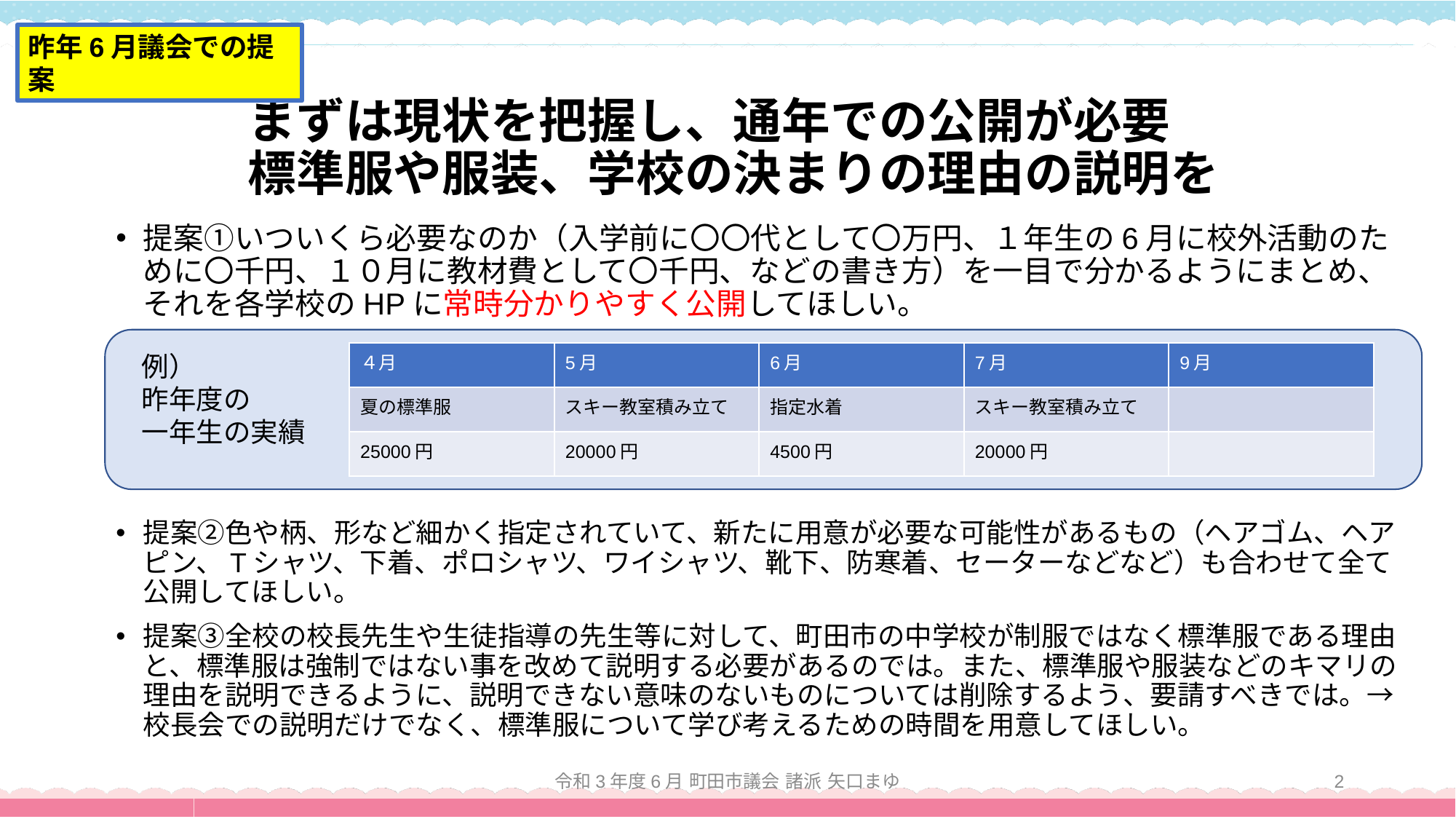

昨年6月議会での提案
# まずは現状を把握し、通年での公開が必要 標準服や服装、学校の決まりの理由の説明を
提案①いついくら必要なのか（入学前に〇〇代として〇万円、１年生の6月に校外活動のために〇千円、１０月に教材費として〇千円、などの書き方）を一目で分かるようにまとめ、それを各学校のHPに常時分かりやすく公開してほしい。

提案②色や柄、形など細かく指定されていて、新たに用意が必要な可能性があるもの（ヘアゴム、ヘアピン、Tシャツ、下着、ポロシャツ、ワイシャツ、靴下、防寒着、セーターなどなど）も合わせて全て公開してほしい。
提案③全校の校長先生や生徒指導の先生等に対して、町田市の中学校が制服ではなく標準服である理由と、標準服は強制ではない事を改めて説明する必要があるのでは。また、標準服や服装などのキマリの理由を説明できるように、説明できない意味のないものについては削除するよう、要請すべきでは。→校長会での説明だけでなく、標準服について学び考えるための時間を用意してほしい。

| ４月 | 5月 | 6月 | 7月 | 9月 |
| --- | --- | --- | --- | --- |
| 夏の標準服 | スキー教室積み立て | 指定水着 | スキー教室積み立て |  |
| 25000円 | 20000円 | 4500円 | 20000円 |  |
例）
昨年度の
一年生の実績
令和3年度6月 町田市議会 諸派 矢口まゆ
2